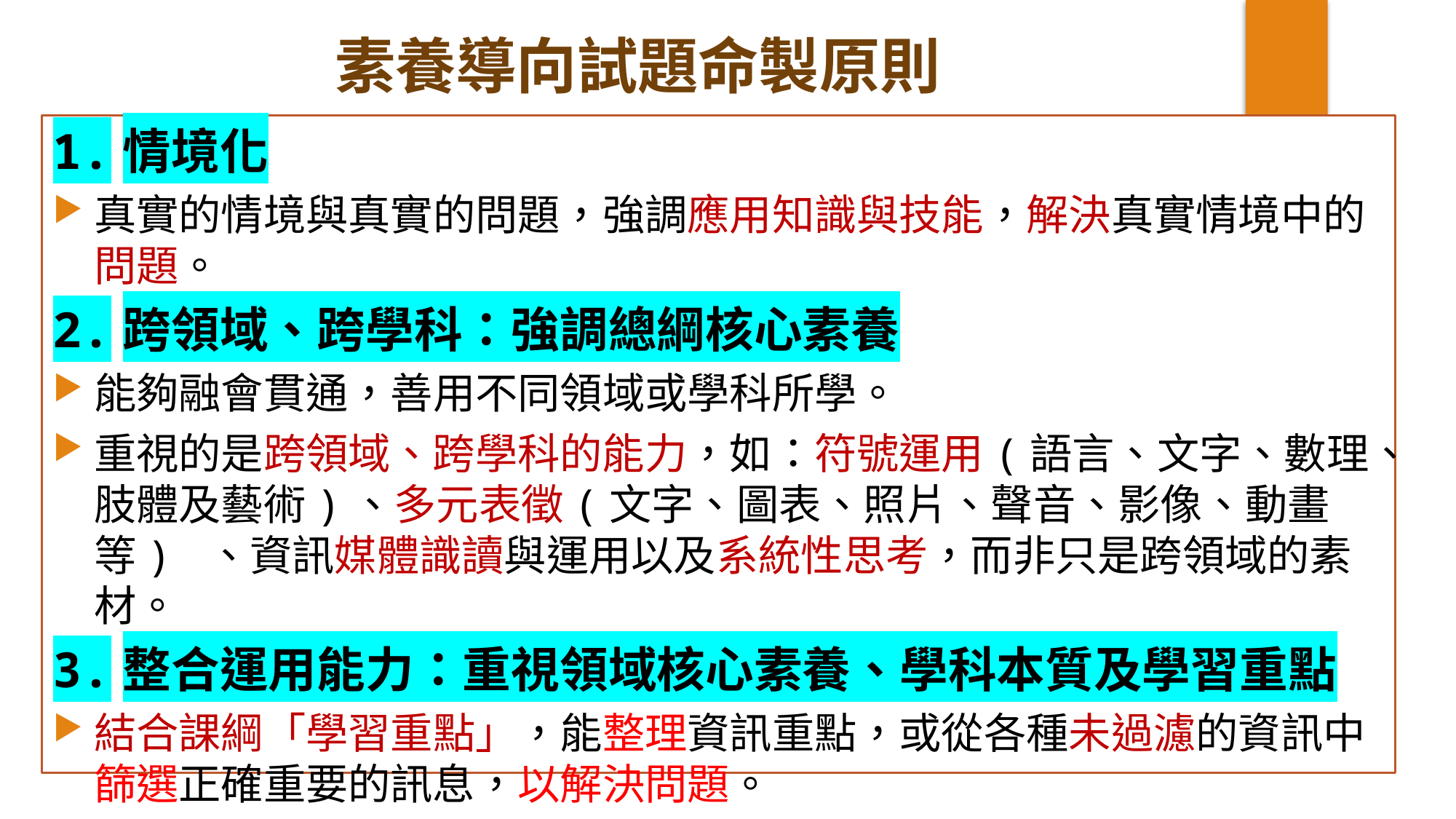

素養導向試題命製原則
1.情境化
真實的情境與真實的問題，強調應用知識與技能，解決真實情境中的問題。
2.跨領域、跨學科：強調總綱核心素養
能夠融會貫通，善用不同領域或學科所學。
重視的是跨領域、跨學科的能力，如：符號運用(語言、文字、數理、肢體及藝術)、多元表徵(文字、圖表、照片、聲音、影像、動畫等) 、資訊媒體識讀與運用以及系統性思考，而非只是跨領域的素材。
3.整合運用能力：重視領域核心素養、學科本質及學習重點
結合課綱「學習重點」，能整理資訊重點，或從各種未過濾的資訊中篩選正確重要的訊息，以解決問題。